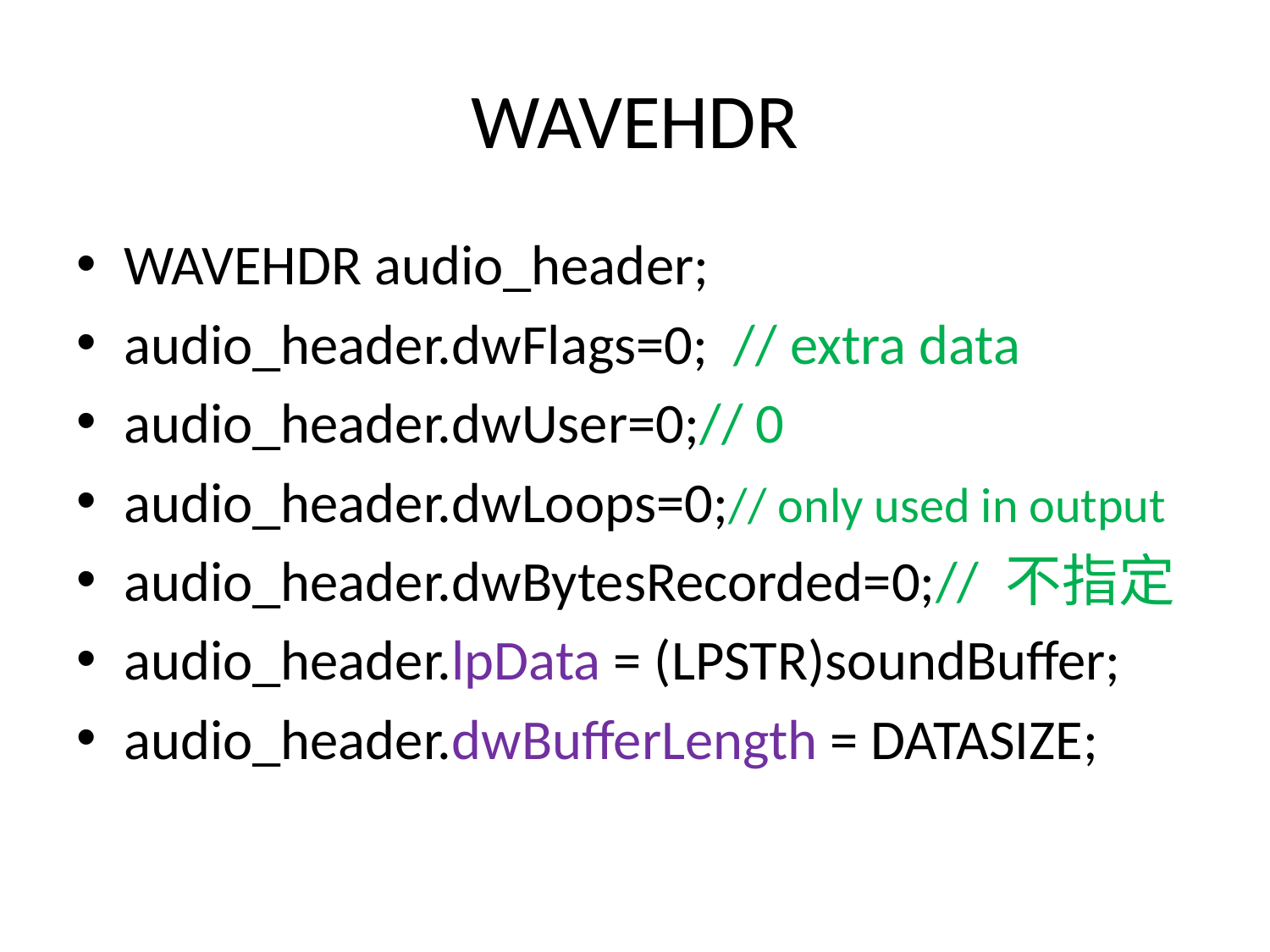

# WAVEHDR
WAVEHDR audio_header;
audio_header.dwFlags=0;  // extra data
audio_header.dwUser=0;// 0
audio_header.dwLoops=0;// only used in output
audio_header.dwBytesRecorded=0;// 不指定
audio_header.lpData = (LPSTR)soundBuffer;
audio_header.dwBufferLength = DATASIZE;